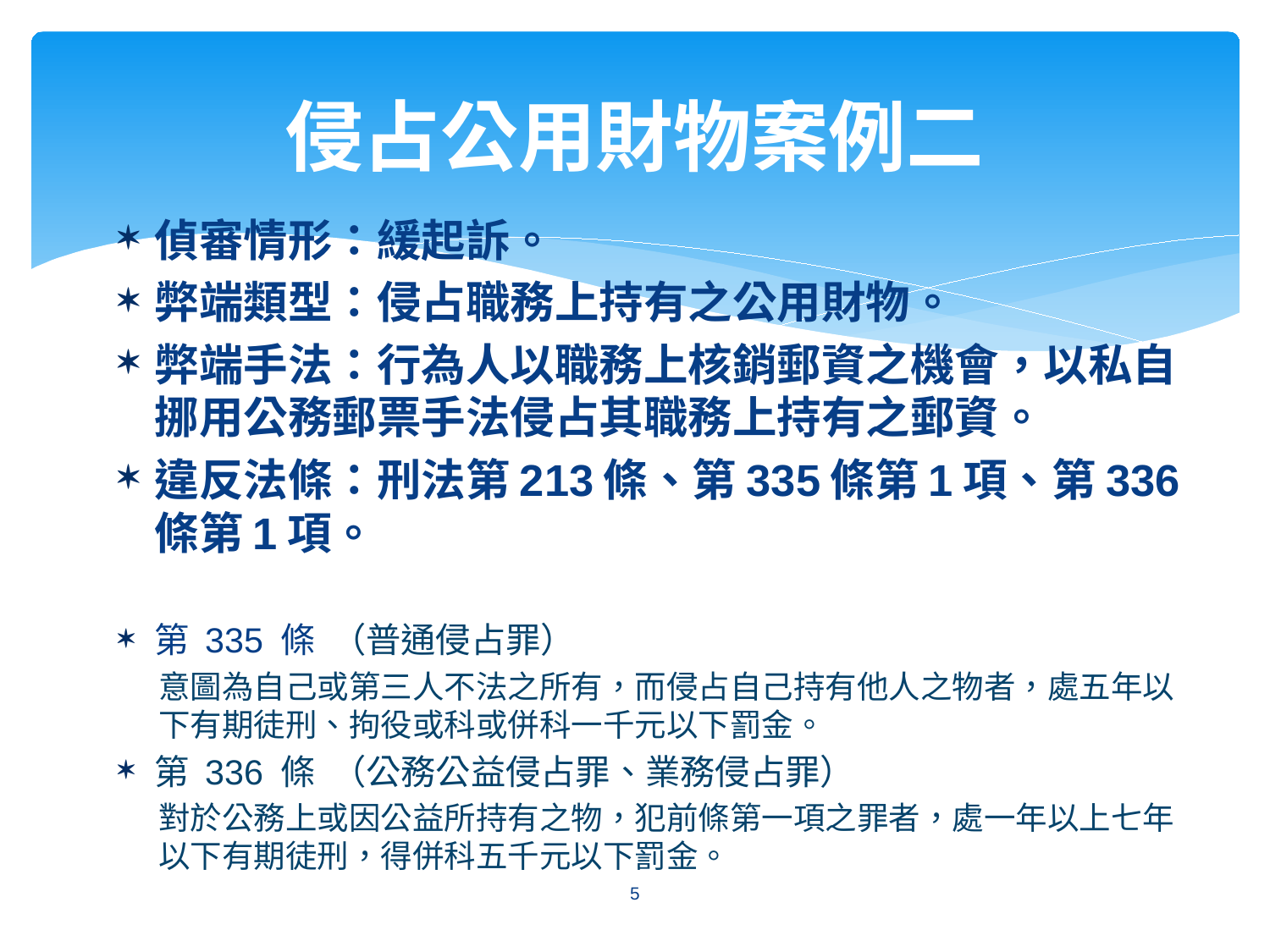

# 侵占公用財物案例二
偵審情形：緩起訴。
弊端類型：侵占職務上持有之公用財物。
弊端手法：行為人以職務上核銷郵資之機會，以私自挪用公務郵票手法侵占其職務上持有之郵資。
違反法條：刑法第213條、第335條第1項、第336條第1項。

第 335 條  （普通侵占罪）
意圖為自己或第三人不法之所有，而侵占自己持有他人之物者，處五年以下有期徒刑、拘役或科或併科一千元以下罰金。
第 336 條  （公務公益侵占罪、業務侵占罪）
對於公務上或因公益所持有之物，犯前條第一項之罪者，處一年以上七年以下有期徒刑，得併科五千元以下罰金。

5